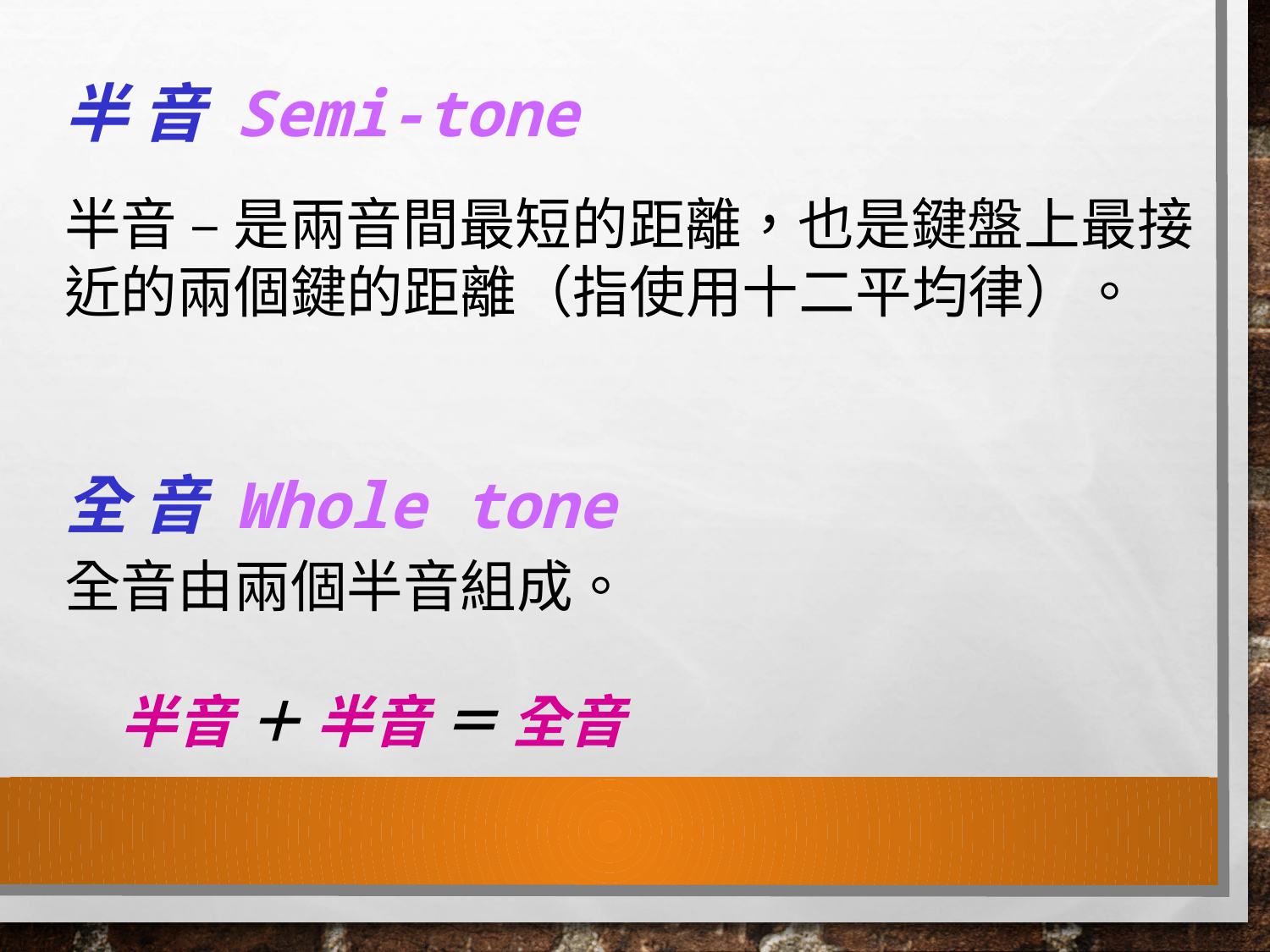

半 音 Semi-tone
半音 – 是兩音間最短的距離，也是鍵盤上最接近的兩個鍵的距離（指使用十二平均律）。
全 音 Whole tone
全音由兩個半音組成。

　半音 ＋ 半音 ＝ 全音